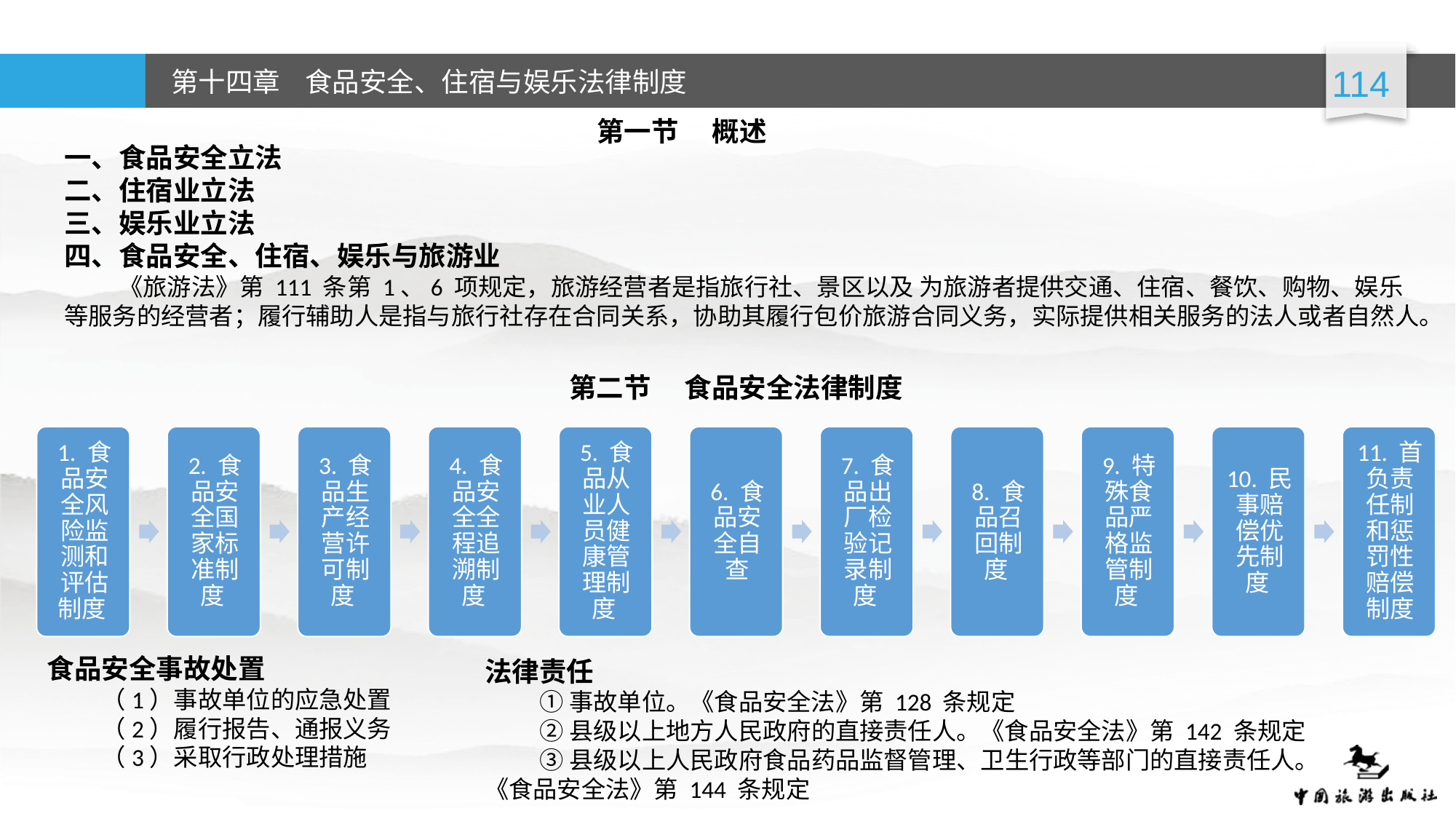

第一节  概述
一、食品安全立法
二、住宿业立法
三、娱乐业立法
四、食品安全、住宿、娱乐与旅游业
《旅游法》第 111 条第 1、6 项规定，旅游经营者是指旅行社、景区以及 为旅游者提供交通、住宿、餐饮、购物、娱乐等服务的经营者；履行辅助人是指与旅行社存在合同关系，协助其履行包价旅游合同义务，实际提供相关服务的法人或者自然人。
1. 食品安全风险监测和评估制度

2. 食品安全国家标准制度

3. 食品生产经营许可制度

4. 食品安全全程追溯制度

5. 食品从业人员健康管理制度

6. 食品安全自查

7. 食品出厂检验记录制度

8. 食品召回制度

9. 特殊食品严格监管制度

10. 民事赔偿优先制度

11. 首负责任制和惩罚性赔偿制度
第二节  食品安全法律制度
食品安全事故处置
（1）事故单位的应急处置
（2）履行报告、通报义务
（3）采取行政处理措施
法律责任
①事故单位。《食品安全法》第 128 条规定
②县级以上地方人民政府的直接责任人。《食品安全法》第 142 条规定
③县级以上人民政府食品药品监督管理、卫生行政等部门的直接责任人。《食品安全法》第 144 条规定